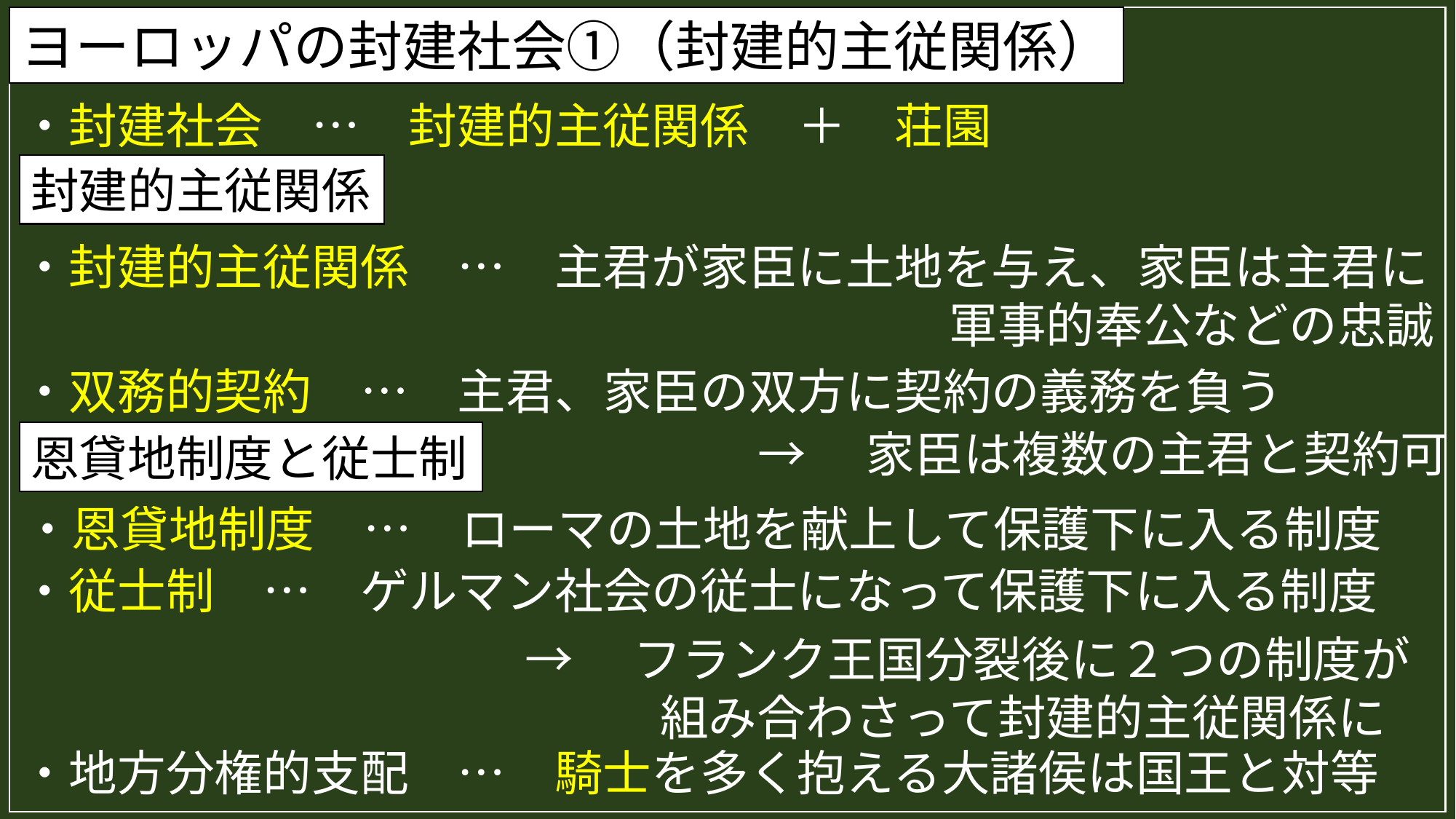

ヨーロッパの封建社会①（封建的主従関係）
・封建社会　…　封建的主従関係　＋　荘園
封建的主従関係
・封建的主従関係　…　主君が家臣に土地を与え、家臣は主君に
軍事的奉公などの忠誠
・双務的契約　…　主君、家臣の双方に契約の義務を負う
→　家臣は複数の主君と契約可
恩貸地制度と従士制
・恩貸地制度　…　ローマの土地を献上して保護下に入る制度
・従士制　…　ゲルマン社会の従士になって保護下に入る制度
→　フランク王国分裂後に２つの制度が
組み合わさって封建的主従関係に
・地方分権的支配　…　騎士を多く抱える大諸侯は国王と対等